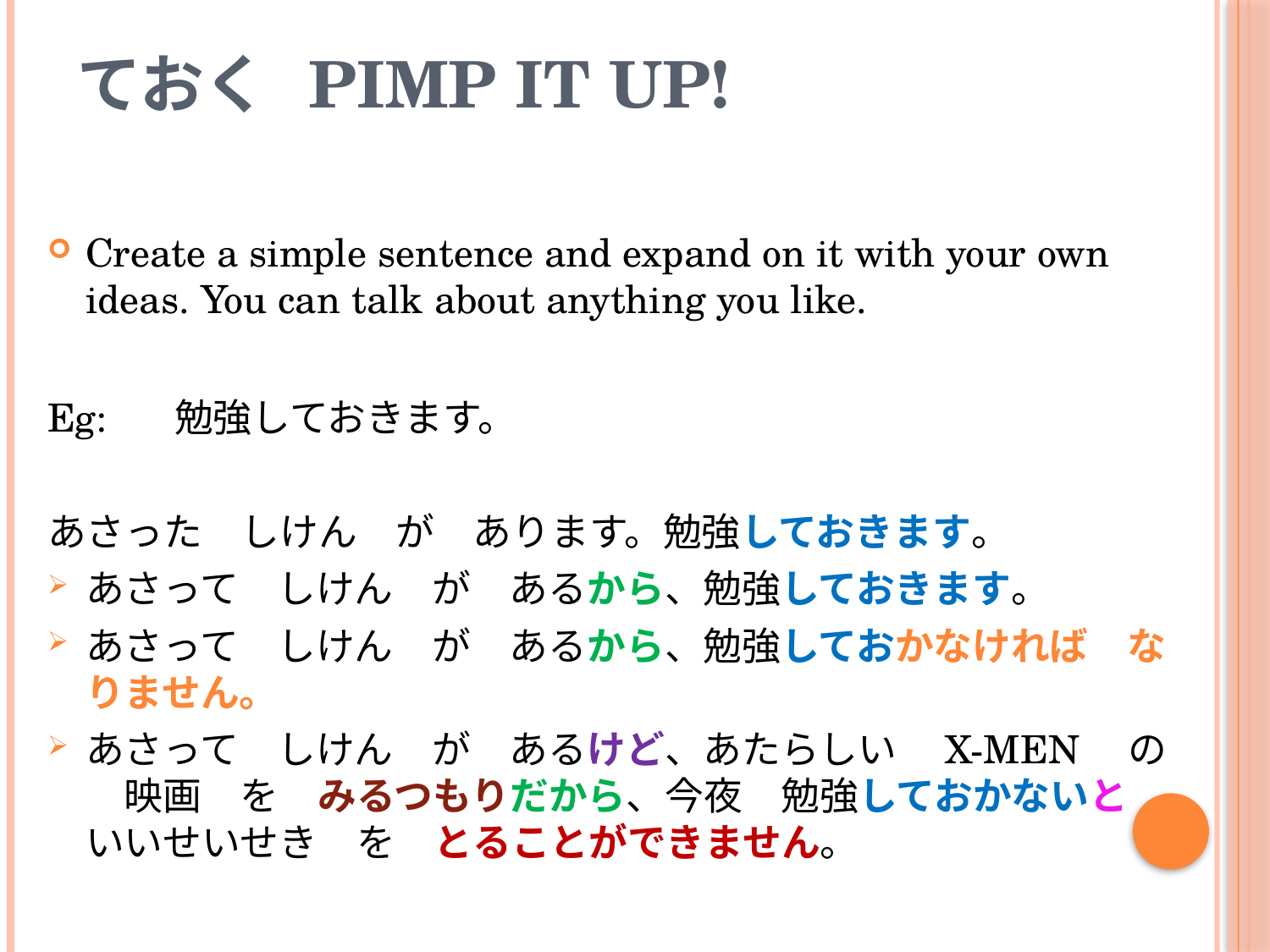

# ておく				Pimp it up!
Create a simple sentence and expand on it with your own ideas. You can talk about anything you like.

Eg:	勉強しておきます。

あさった　しけん　が　あります。勉強しておきます。
あさって　しけん　が　あるから、勉強しておきます。
あさって　しけん　が　あるから、勉強しておかなければ　なりません。
あさって　しけん　が　あるけど、あたらしい　X-MEN　の　映画　を　みるつもりだから、今夜　勉強しておかないと　いいせいせき　を　とることができません。